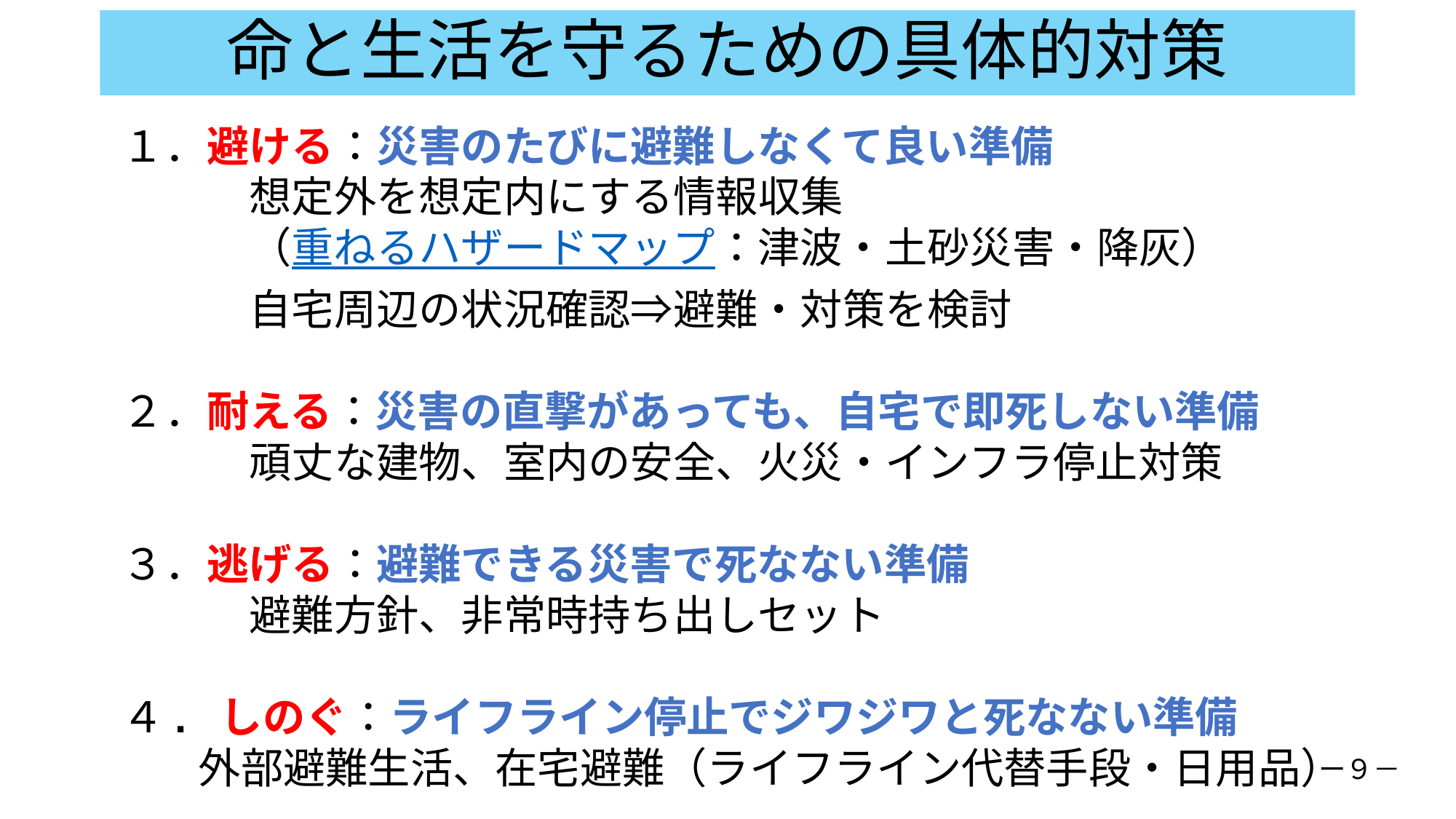

# 命と生活を守るための具体的対策
１．避ける：災害のたびに避難しなくて良い準備
　　　想定外を想定内にする情報収集
　　　（重ねるハザードマップ：津波・土砂災害・降灰）
　　　自宅周辺の状況確認⇒避難・対策を検討

２．耐える：災害の直撃があっても、自宅で即死しない準備
　　　頑丈な建物、室内の安全、火災・インフラ停止対策

３．逃げる：避難できる災害で死なない準備
　　　避難方針、非常時持ち出しセット

４.  しのぐ：ライフライン停止でジワジワと死なない準備
       外部避難生活、在宅避難（ライフライン代替手段・日用品）

ー９－